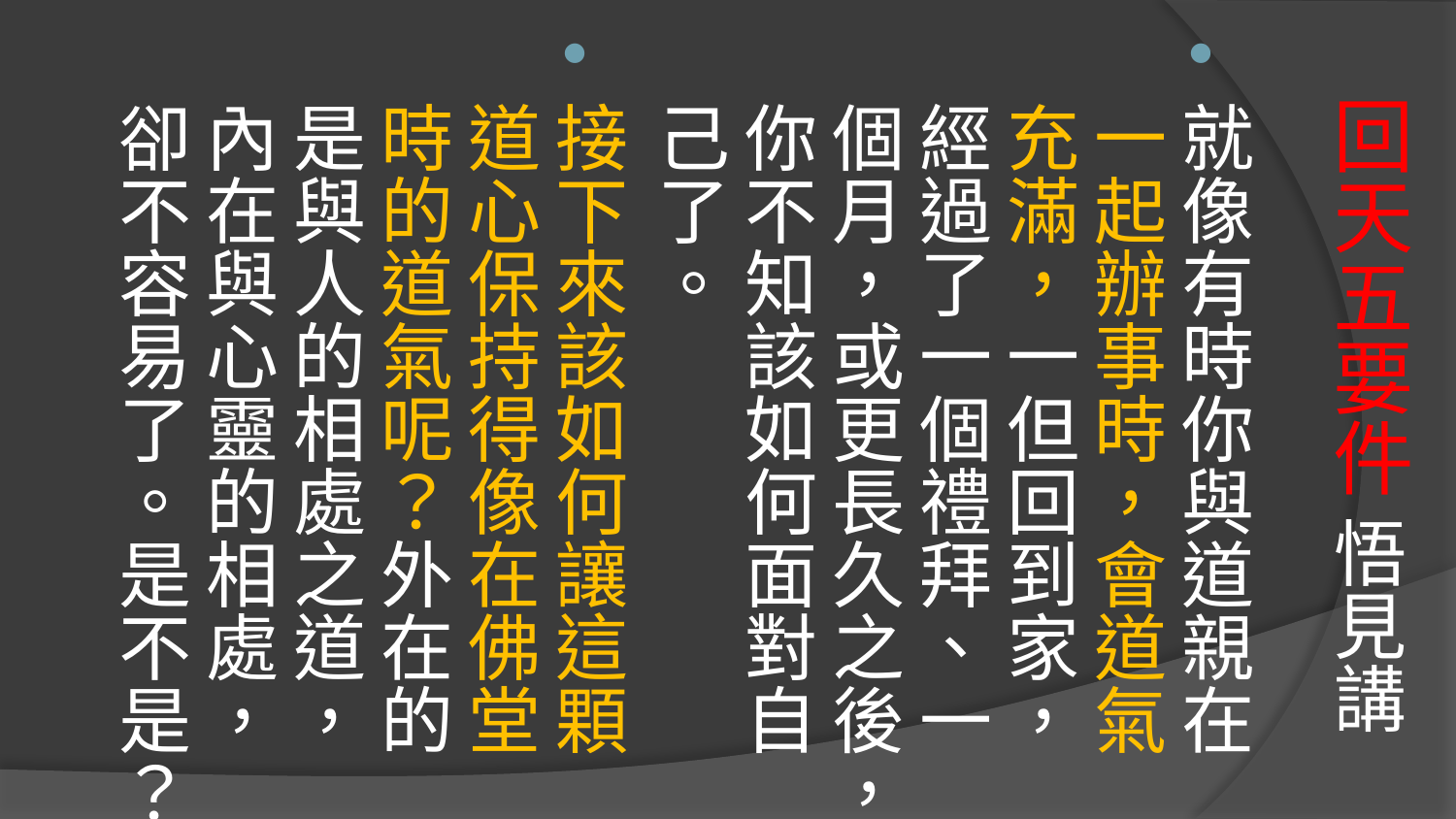

就像有時你與道親在一起辦事時，會道氣充滿，一但回到家，經過了一個禮拜、一個月，或更長久之後，你不知該如何面對自己了。
接下來該如何讓這顆道心保持得像在佛堂時的道氣呢？外在的是與人的相處之道，內在與心靈的相處，卻不容易了。是不是？

# 回天五要件 悟見講